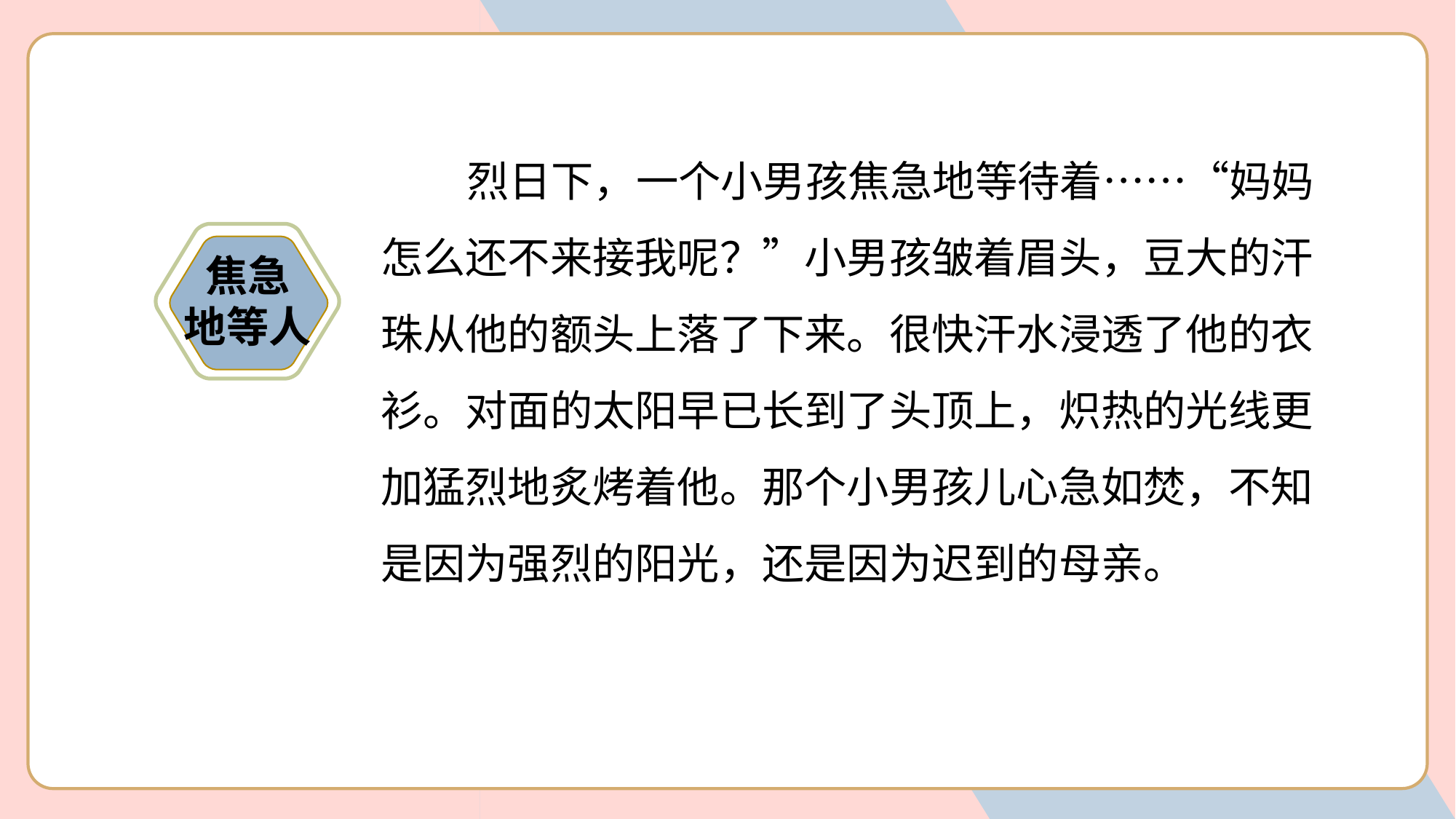

烈日下，一个小男孩焦急地等待着……“妈妈怎么还不来接我呢？”小男孩皱着眉头，豆大的汗珠从他的额头上落了下来。很快汗水浸透了他的衣衫。对面的太阳早已长到了头顶上，炽热的光线更加猛烈地炙烤着他。那个小男孩儿心急如焚，不知是因为强烈的阳光，还是因为迟到的母亲。

焦急
地等人